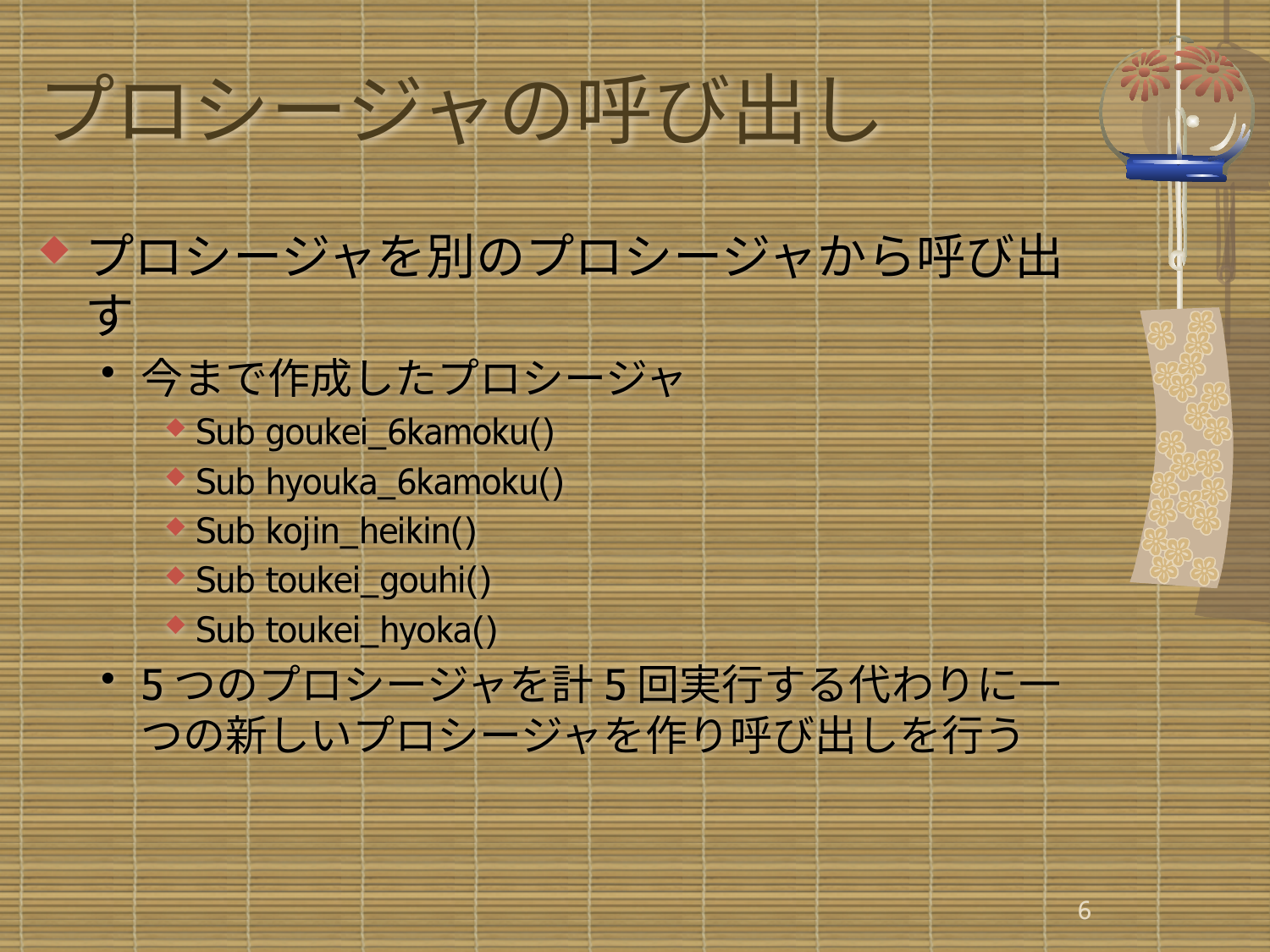

# プロシージャの呼び出し
プロシージャを別のプロシージャから呼び出す
今まで作成したプロシージャ
Sub goukei_6kamoku()
Sub hyouka_6kamoku()
Sub kojin_heikin()
Sub toukei_gouhi()
Sub toukei_hyoka()
5つのプロシージャを計5回実行する代わりに一つの新しいプロシージャを作り呼び出しを行う
6